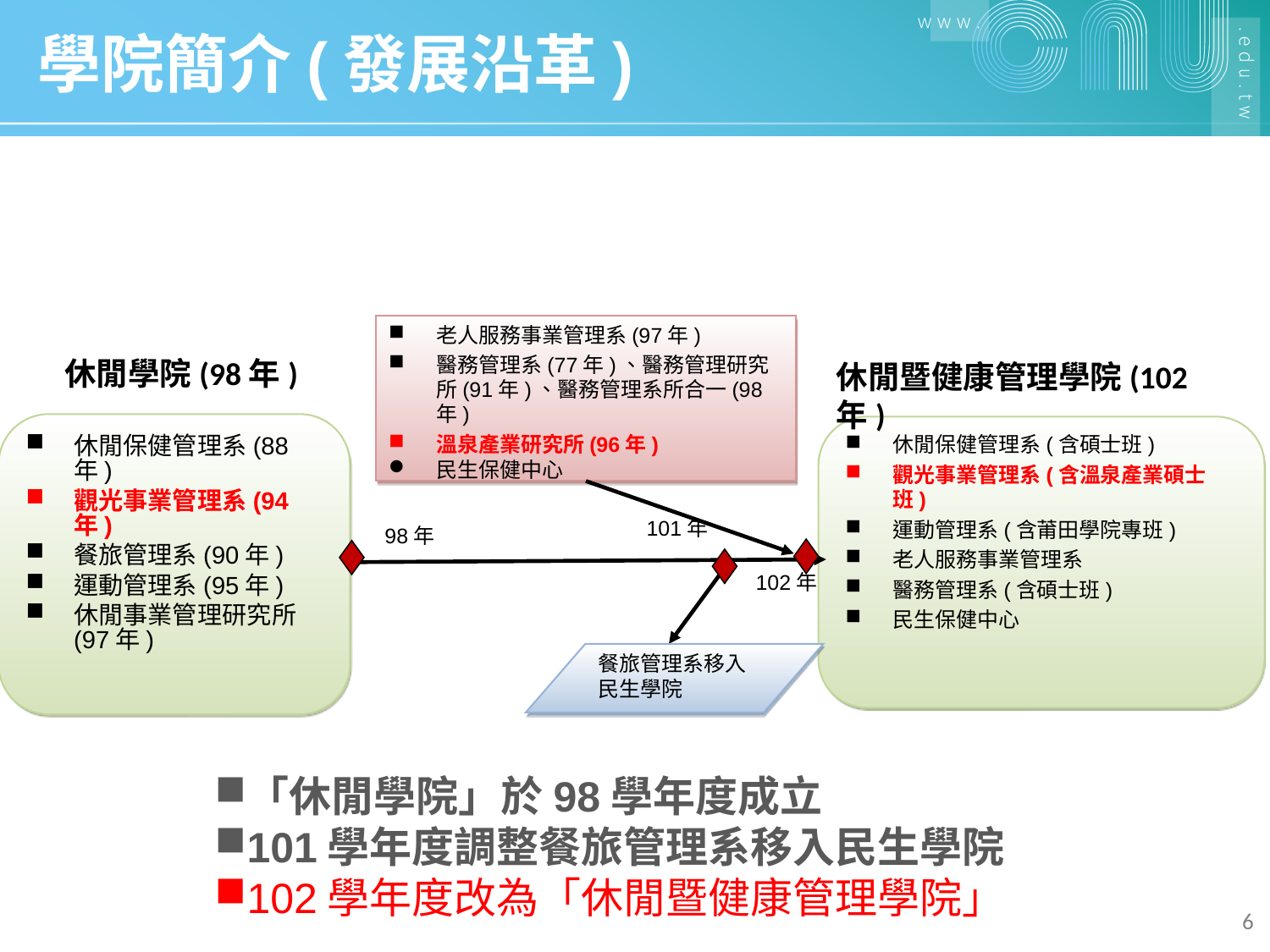

# 學院簡介(發展沿革)

老人服務事業管理系(97年)
醫務管理系(77年)、醫務管理研究所(91年)、醫務管理系所合一(98年)
溫泉產業研究所(96年)
民生保健中心
休閒學院(98年)
休閒暨健康管理學院(102年)
休閒保健管理系(88年)
觀光事業管理系(94年)
餐旅管理系(90年)
運動管理系(95年)
休閒事業管理研究所(97年)
休閒保健管理系(含碩士班)
觀光事業管理系(含溫泉產業碩士班)
運動管理系(含莆田學院專班)
老人服務事業管理系
醫務管理系(含碩士班)
民生保健中心
101年
98年

102年
餐旅管理系移入民生學院
「休閒學院」於98學年度成立
101學年度調整餐旅管理系移入民生學院
102學年度改為「休閒暨健康管理學院」
6